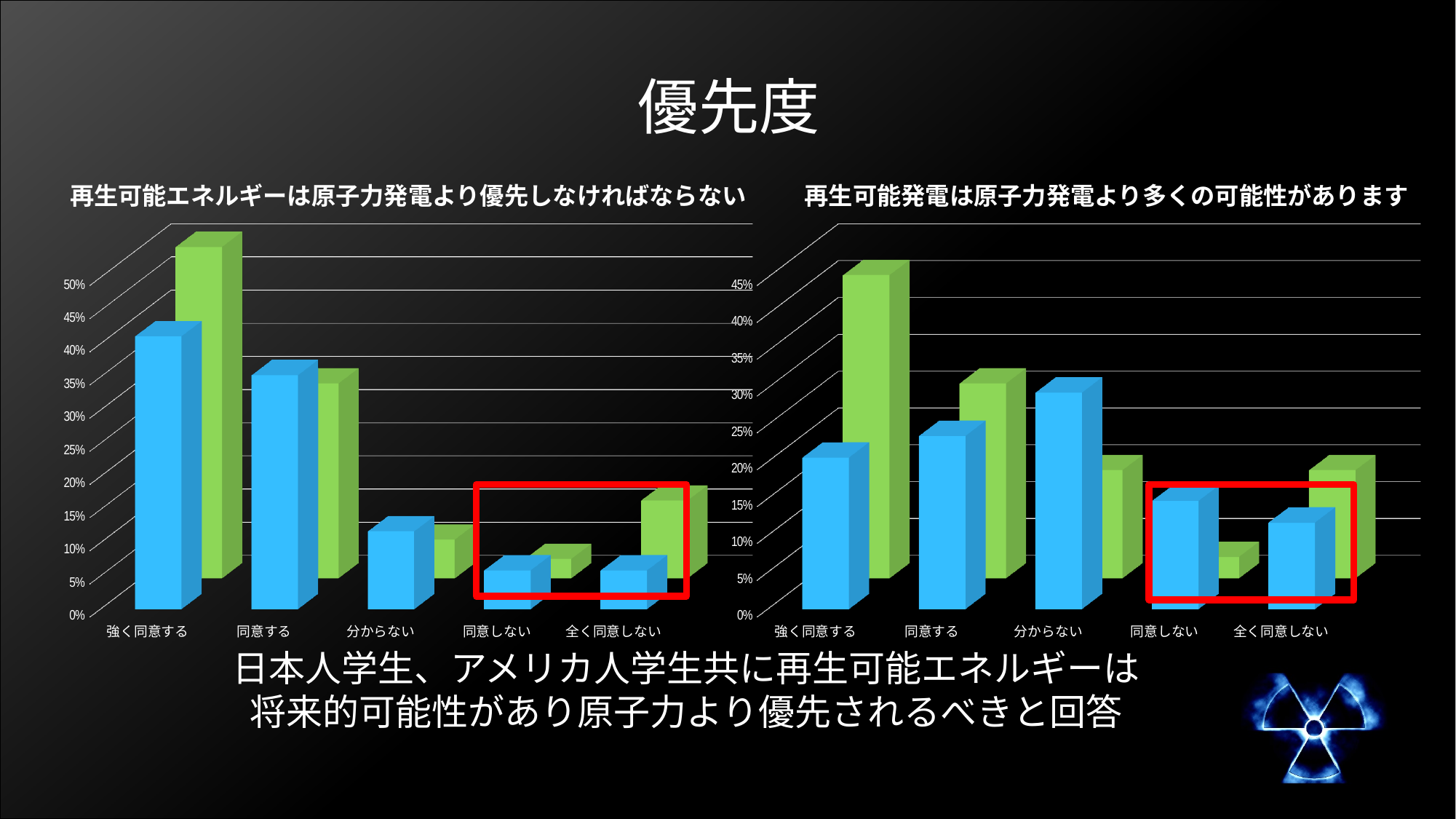

# 優先度
再生可能エネルギーは原子力発電より優先しなければならない
再生可能発電は原子力発電より多くの可能性があります

[unsupported chart]

[unsupported chart]

日本人学生、アメリカ人学生共に再生可能エネルギーは
将来的可能性があり原子力より優先されるべきと回答